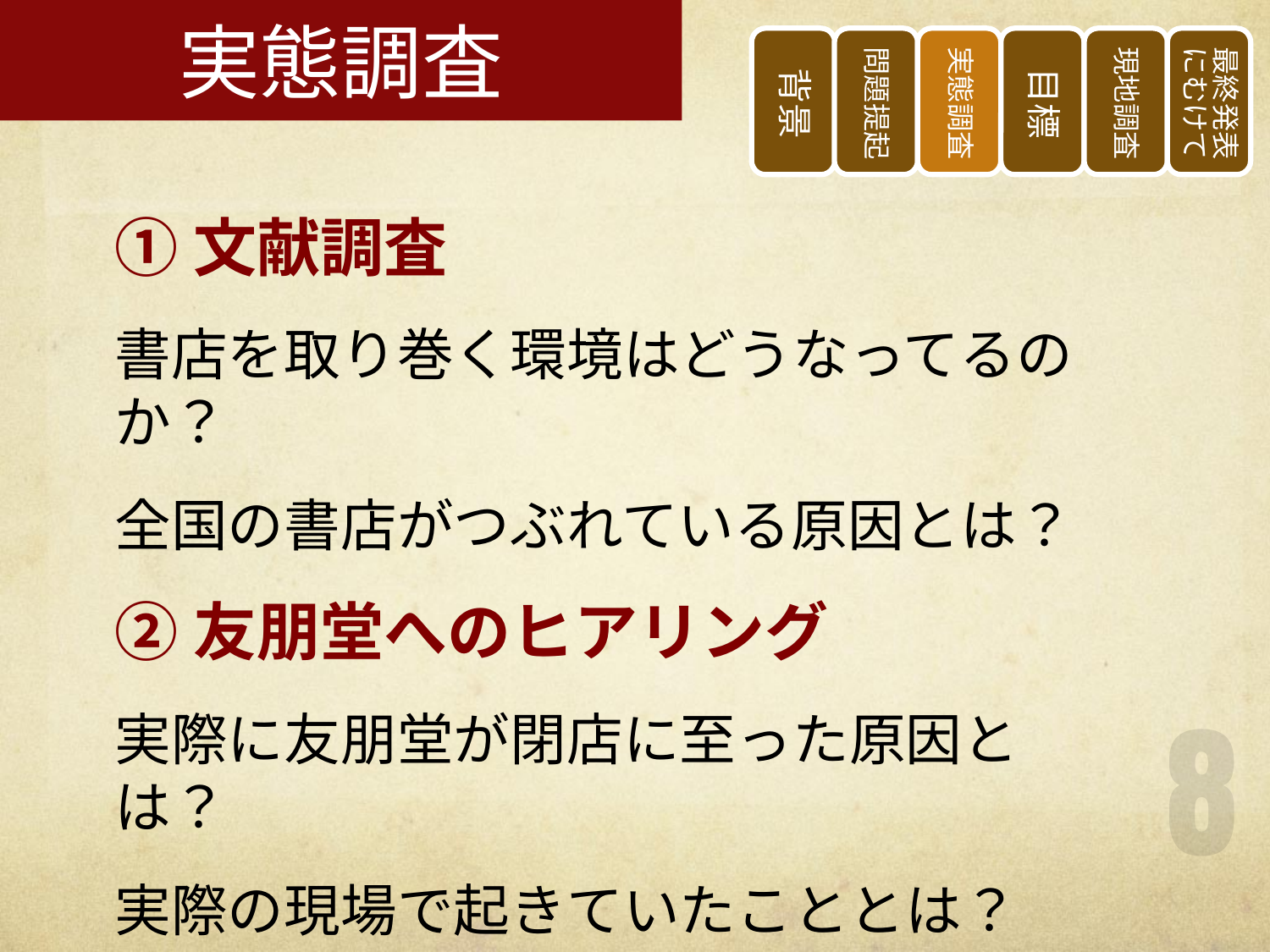

# 実態調査
背景
問題提起
実態調査
目標
現地調査
最終発表にむけて
①文献調査
書店を取り巻く環境はどうなってるのか？
全国の書店がつぶれている原因とは？
②友朋堂へのヒアリング
実際に友朋堂が閉店に至った原因とは？
実際の現場で起きていたこととは？
8